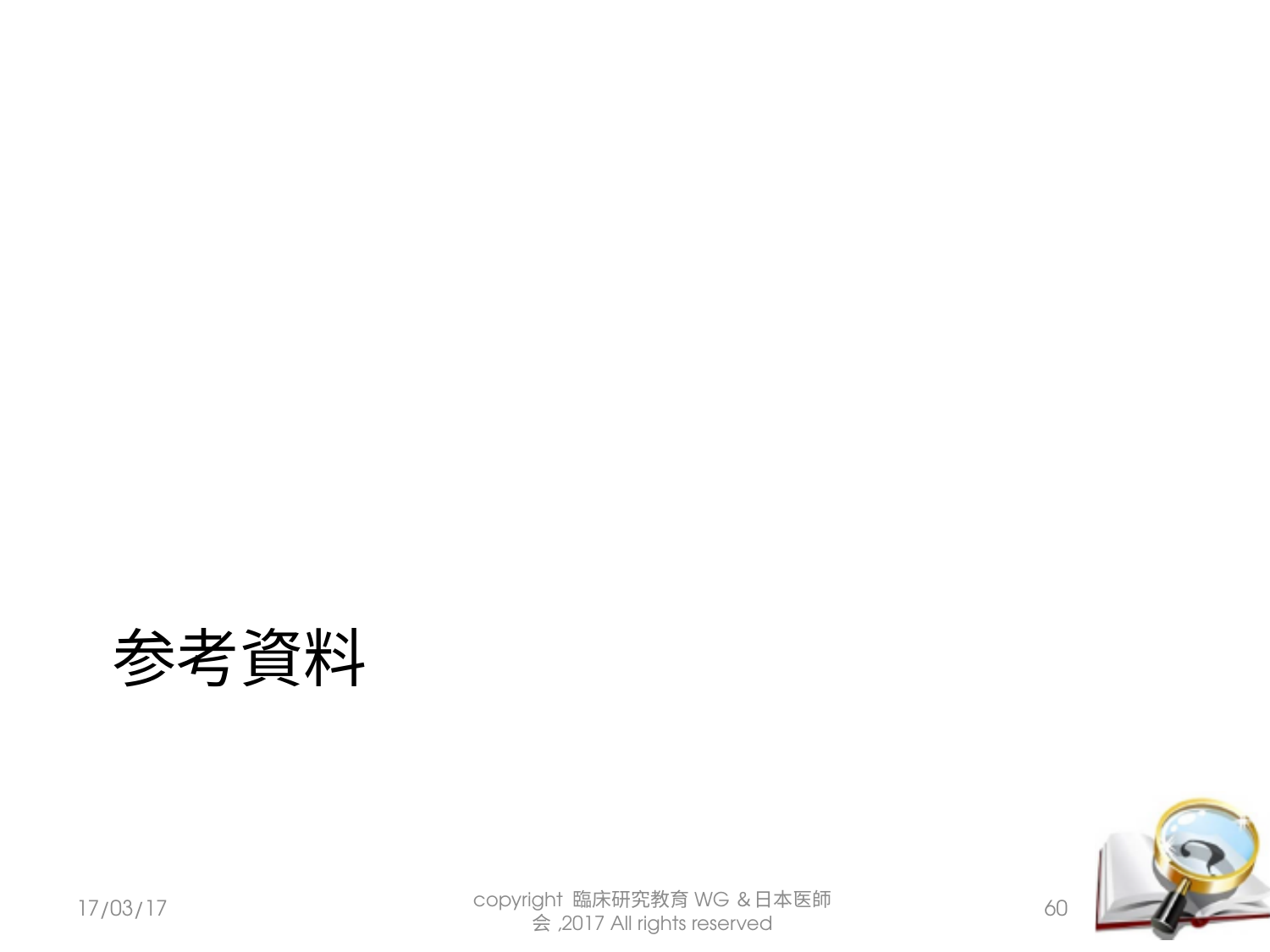

# 参考資料
17/03/17
copyright 臨床研究教育WG＆日本医師会,2017 All rights reserved
60